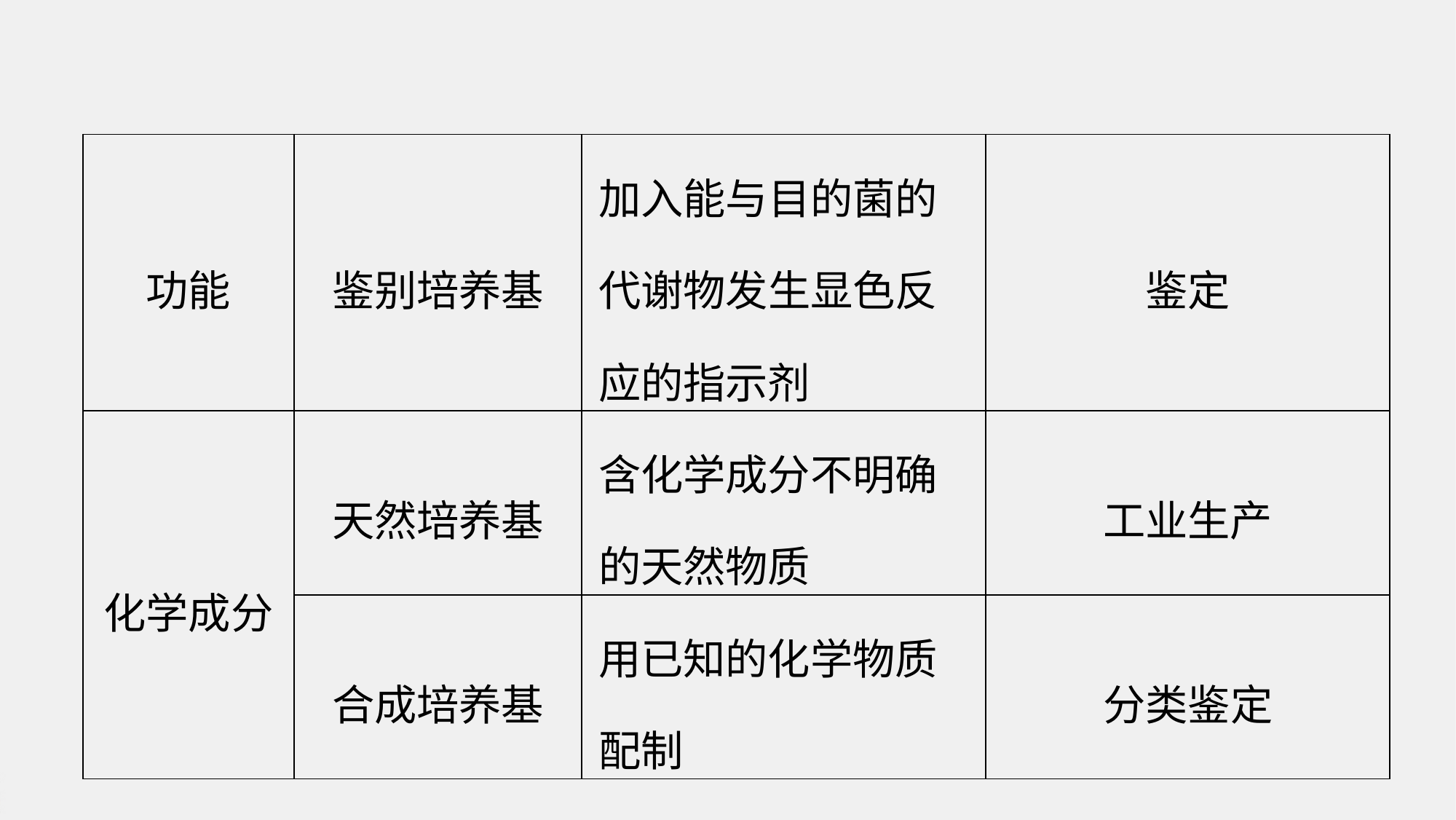

| 功能 | 鉴别培养基 | 加入能与目的菌的代谢物发生显色反应的指示剂 | 鉴定 |
| --- | --- | --- | --- |
| 化学成分 | 天然培养基 | 含化学成分不明确的天然物质 | 工业生产 |
|  | 合成培养基 | 用已知的化学物质配制 | 分类鉴定 |